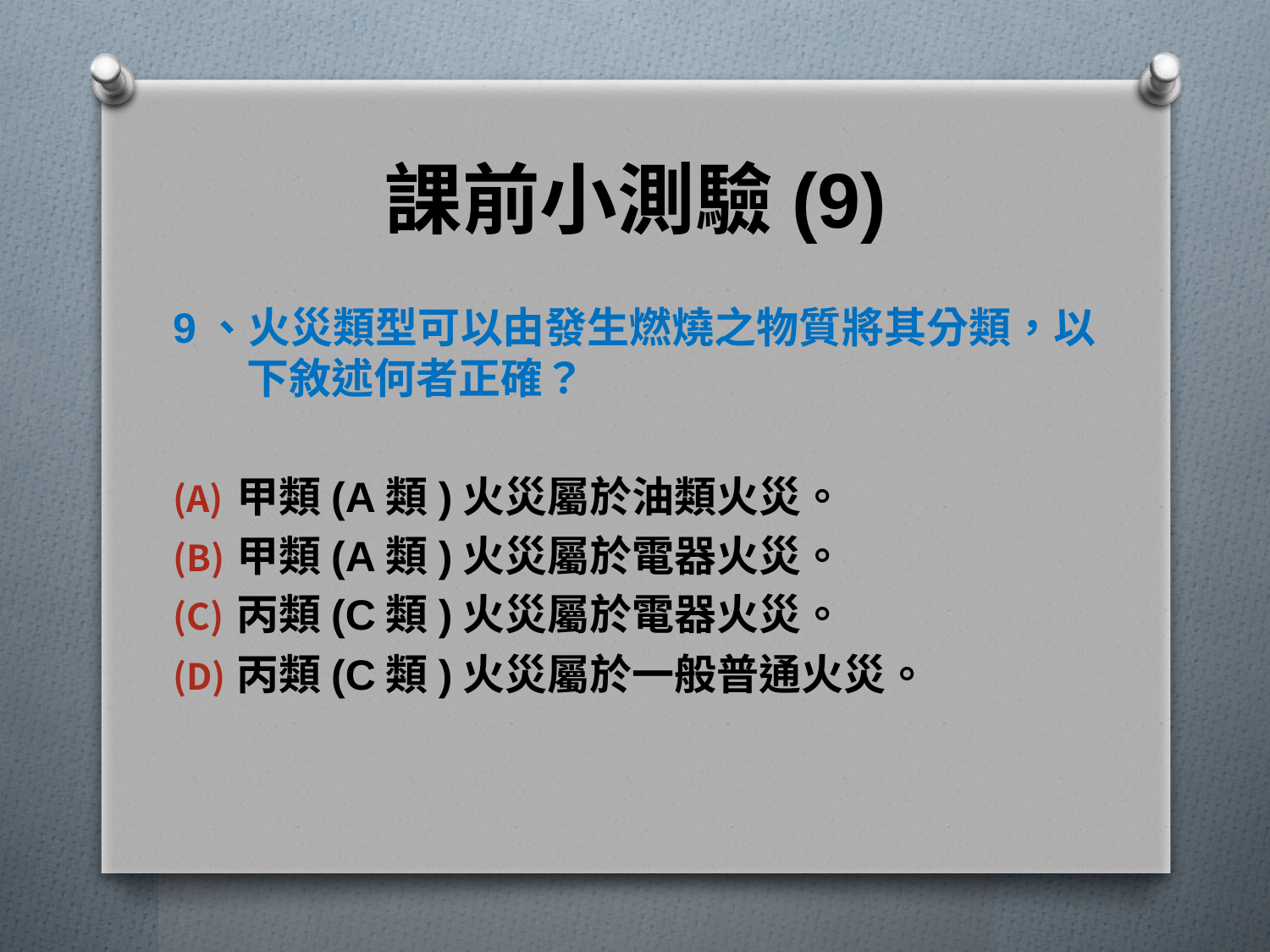

# 課前小測驗(9)
9、火災類型可以由發生燃燒之物質將其分類，以下敘述何者正確？

甲類(A類)火災屬於油類火災。
甲類(A類)火災屬於電器火災。
丙類(C類)火災屬於電器火災。
丙類(C類)火災屬於一般普通火災。